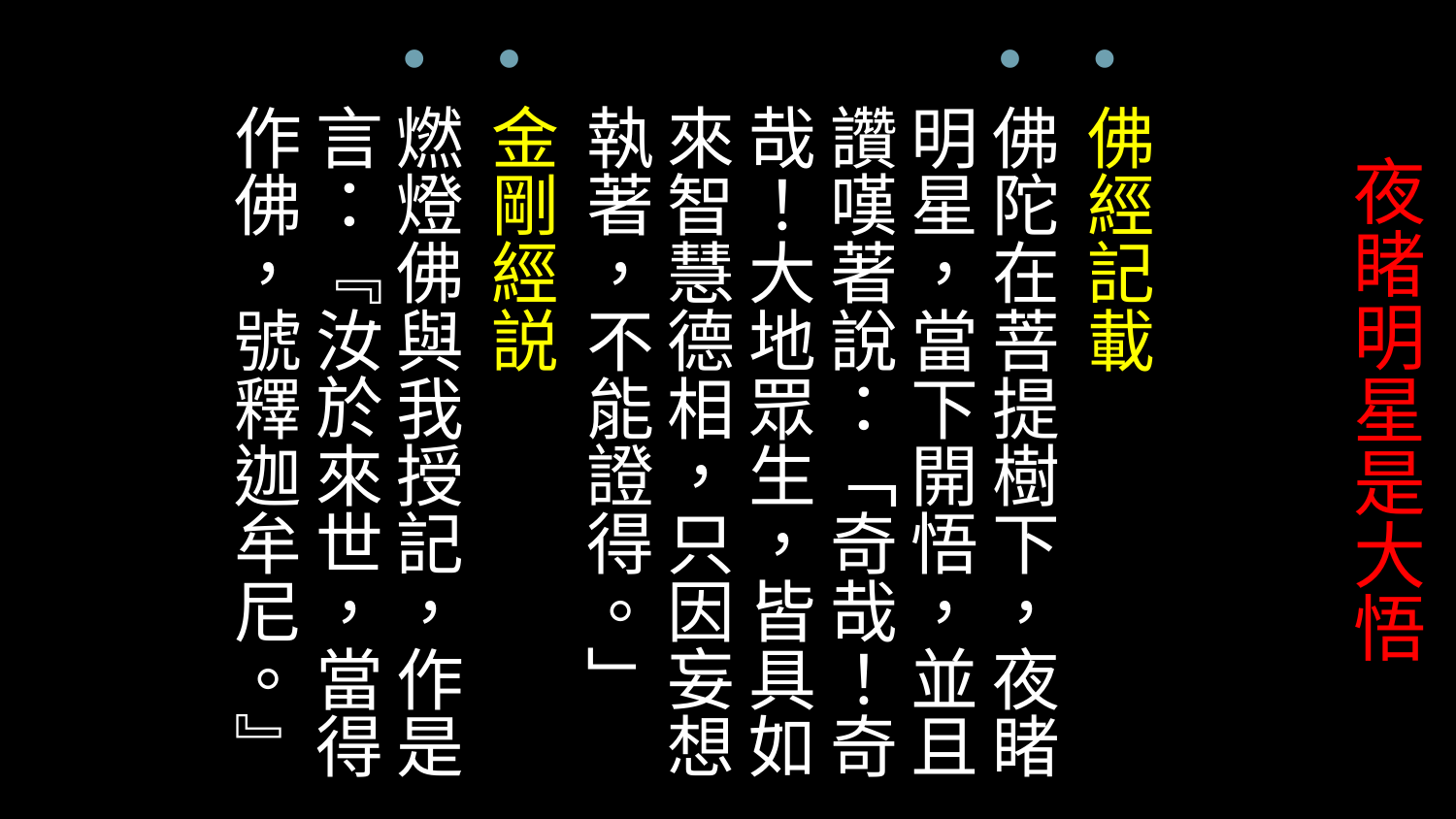

# 夜睹明星是大悟
佛經記載
佛陀在菩提樹下，夜睹明星，當下開悟，並且讚嘆著說：「奇哉！奇哉！大地眾生，皆具如來智慧德相，只因妄想執著，不能證得。」
金剛經説
燃燈佛與我授記，作是言：『汝於來世，當得作佛，號釋迦牟尼。』